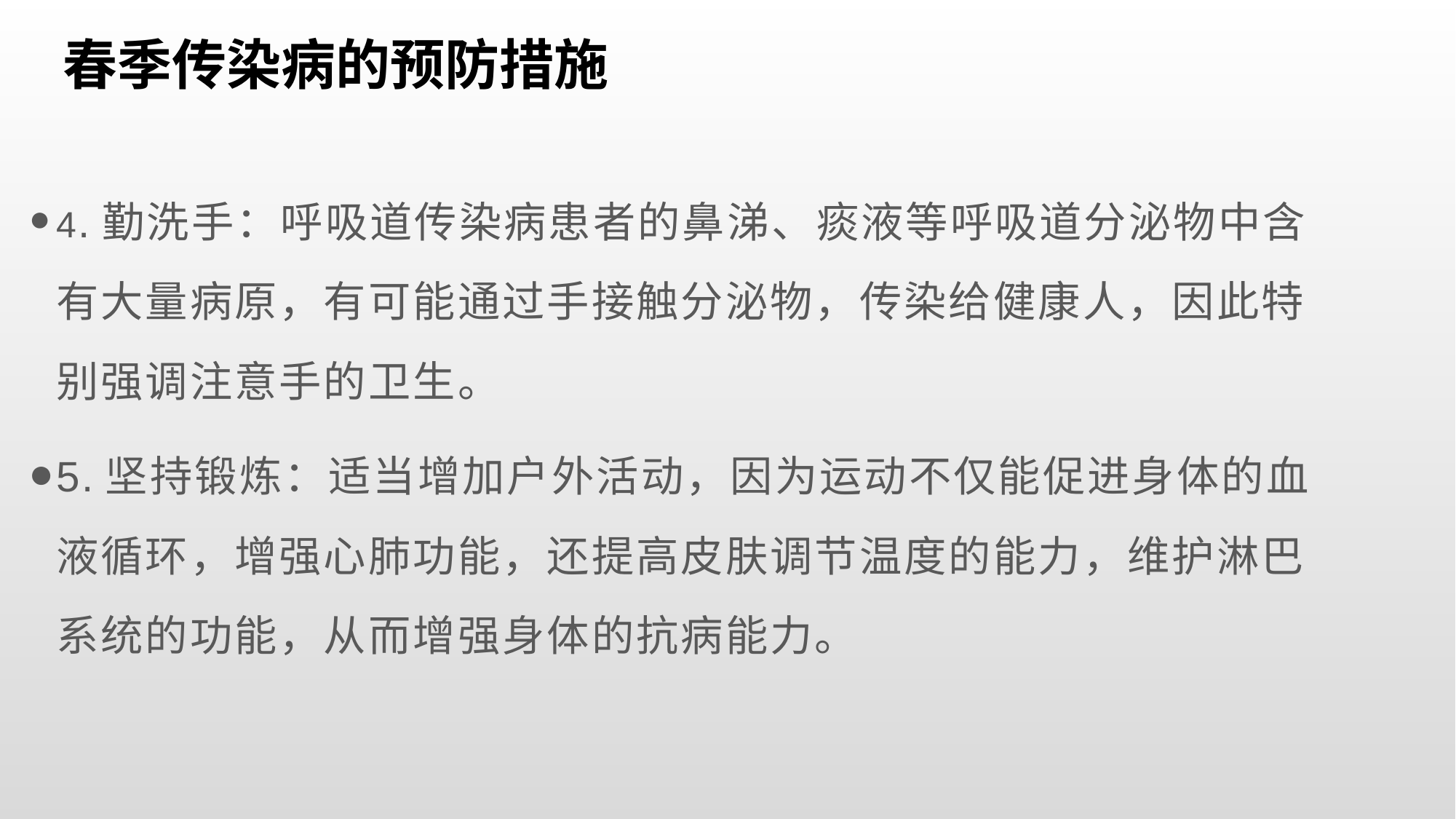

春季传染病的预防措施
4.勤洗手：呼吸道传染病患者的鼻涕、痰液等呼吸道分泌物中含有大量病原，有可能通过手接触分泌物，传染给健康人，因此特别强调注意手的卫生。
5.坚持锻炼：适当增加户外活动，因为运动不仅能促进身体的血液循环，增强心肺功能，还提高皮肤调节温度的能力，维护淋巴系统的功能，从而增强身体的抗病能力。